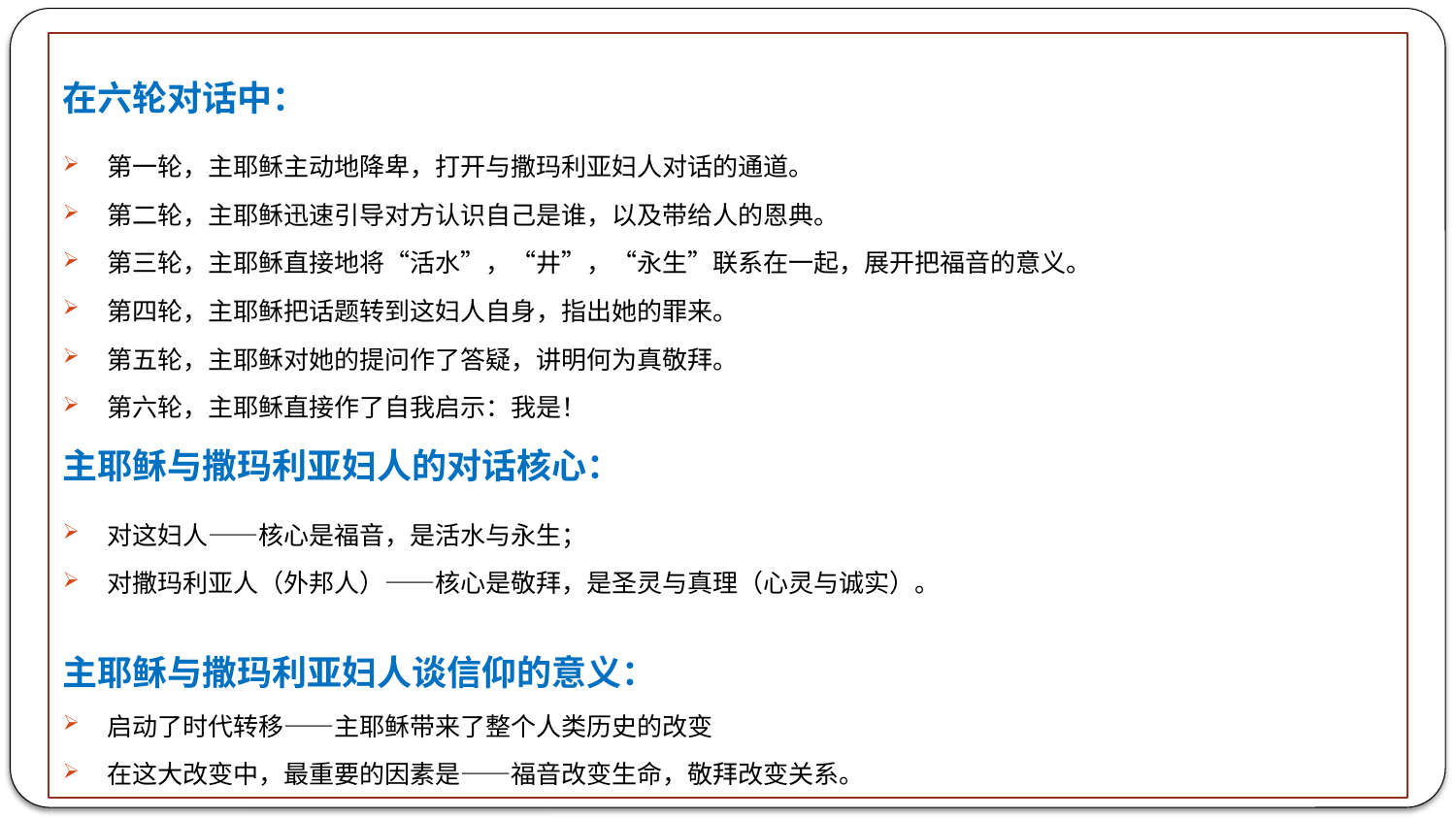

在六轮对话中：

第一轮，主耶稣主动地降卑，打开与撒玛利亚妇人对话的通道。
第二轮，主耶稣迅速引导对方认识自己是谁，以及带给人的恩典。
第三轮，主耶稣直接地将“活水”，“井”，“永生”联系在一起，展开把福音的意义。
第四轮，主耶稣把话题转到这妇人自身，指出她的罪来。
第五轮，主耶稣对她的提问作了答疑，讲明何为真敬拜。
第六轮，主耶稣直接作了自我启示：我是！

主耶稣与撒玛利亚妇人的对话核心：

对这妇人——核心是福音，是活水与永生；
对撒玛利亚人（外邦人）——核心是敬拜，是圣灵与真理（心灵与诚实）。

主耶稣与撒玛利亚妇人谈信仰的意义：
启动了时代转移——主耶稣带来了整个人类历史的改变
在这大改变中，最重要的因素是——福音改变生命，敬拜改变关系。